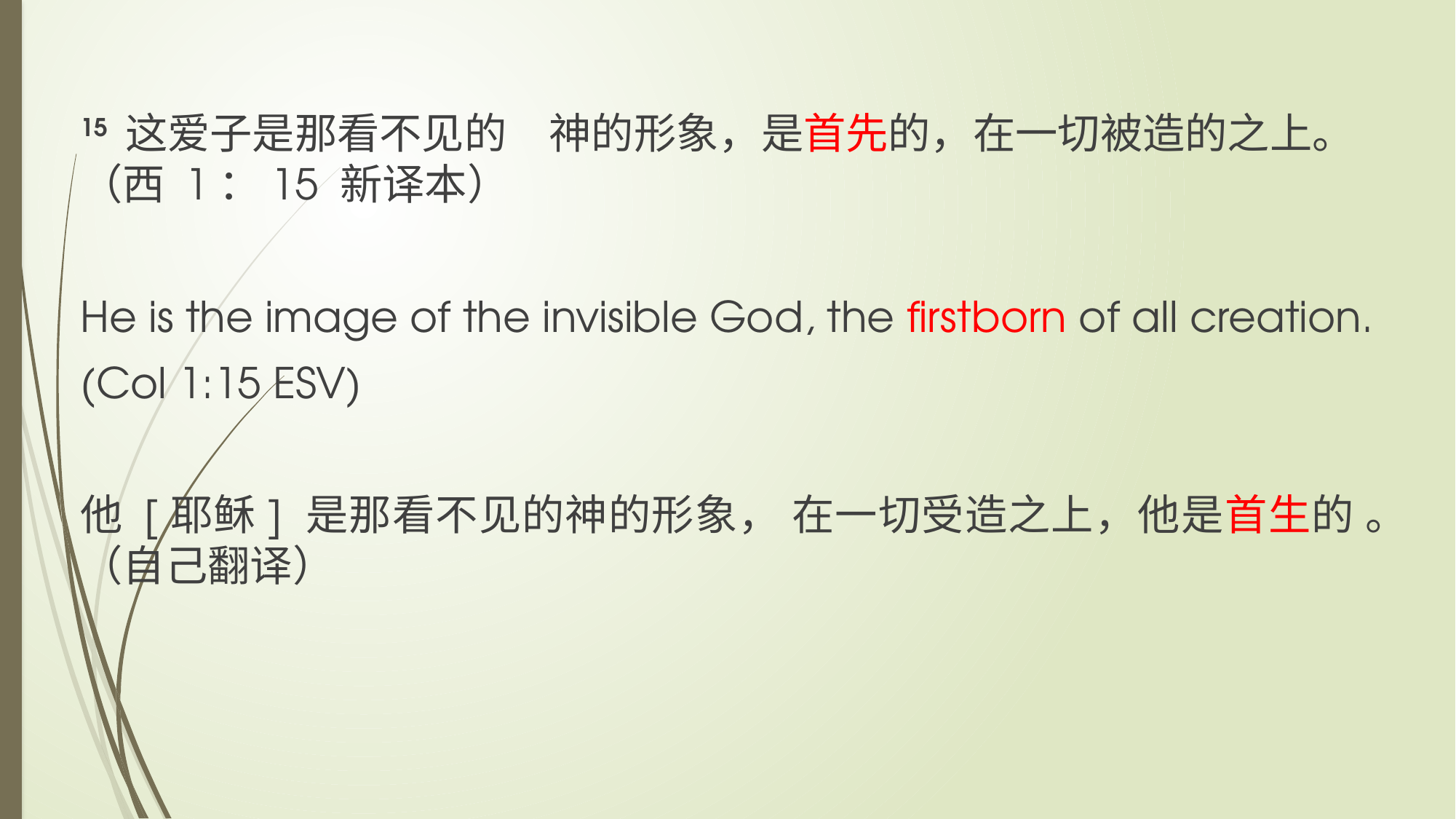

15 这爱子是那看不见的　神的形象，是首先的，在一切被造的之上。（西 1：15 新译本）

He is the image of the invisible God, the firstborn of all creation.
(Col 1:15 ESV)

他 [耶稣] 是那看不见的神的形象， 在一切受造之上，他是首生的 。（自己翻译）